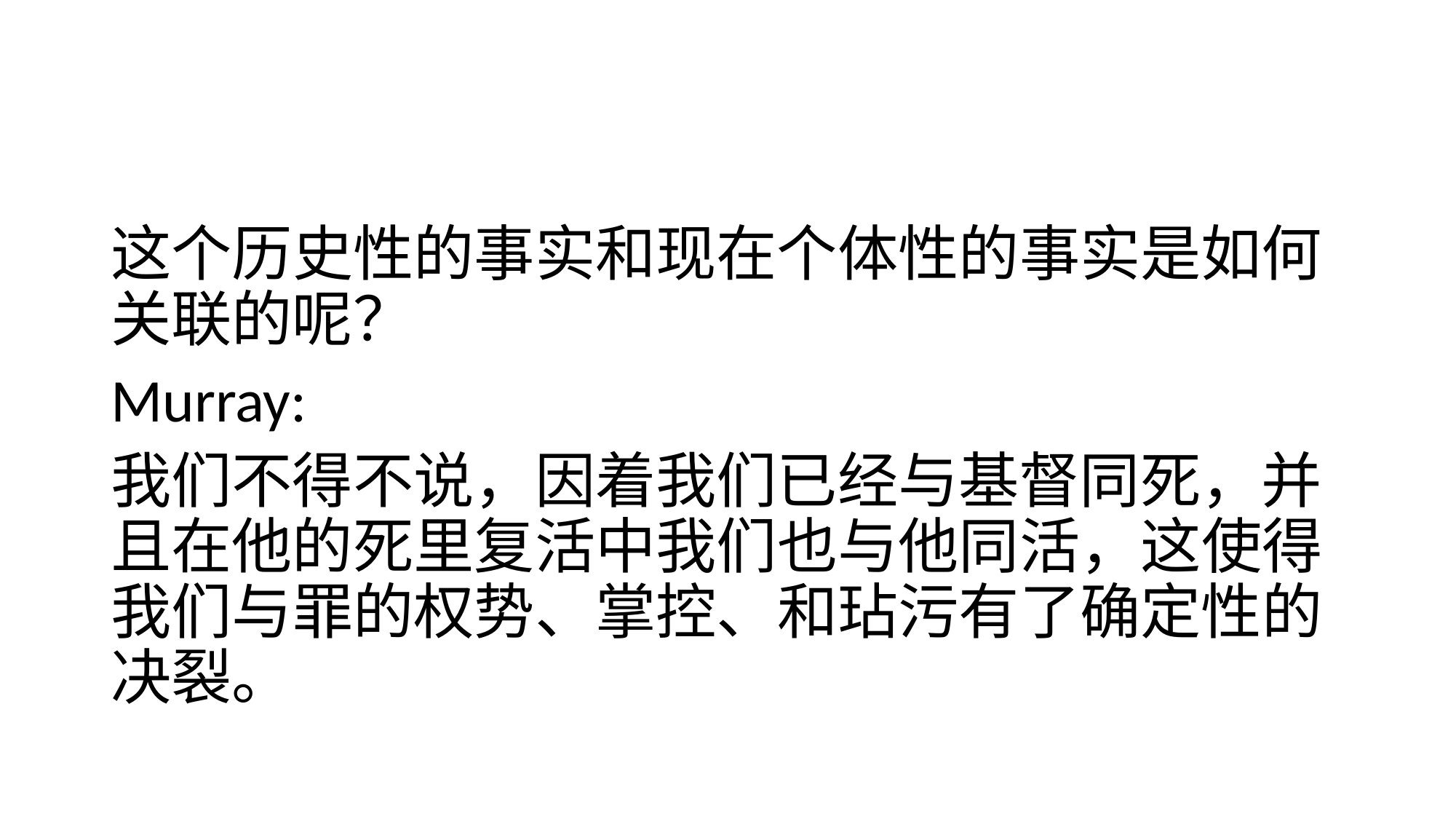

#
这个历史性的事实和现在个体性的事实是如何关联的呢？
Murray:
我们不得不说，因着我们已经与基督同死，并且在他的死里复活中我们也与他同活，这使得我们与罪的权势、掌控、和玷污有了确定性的决裂。